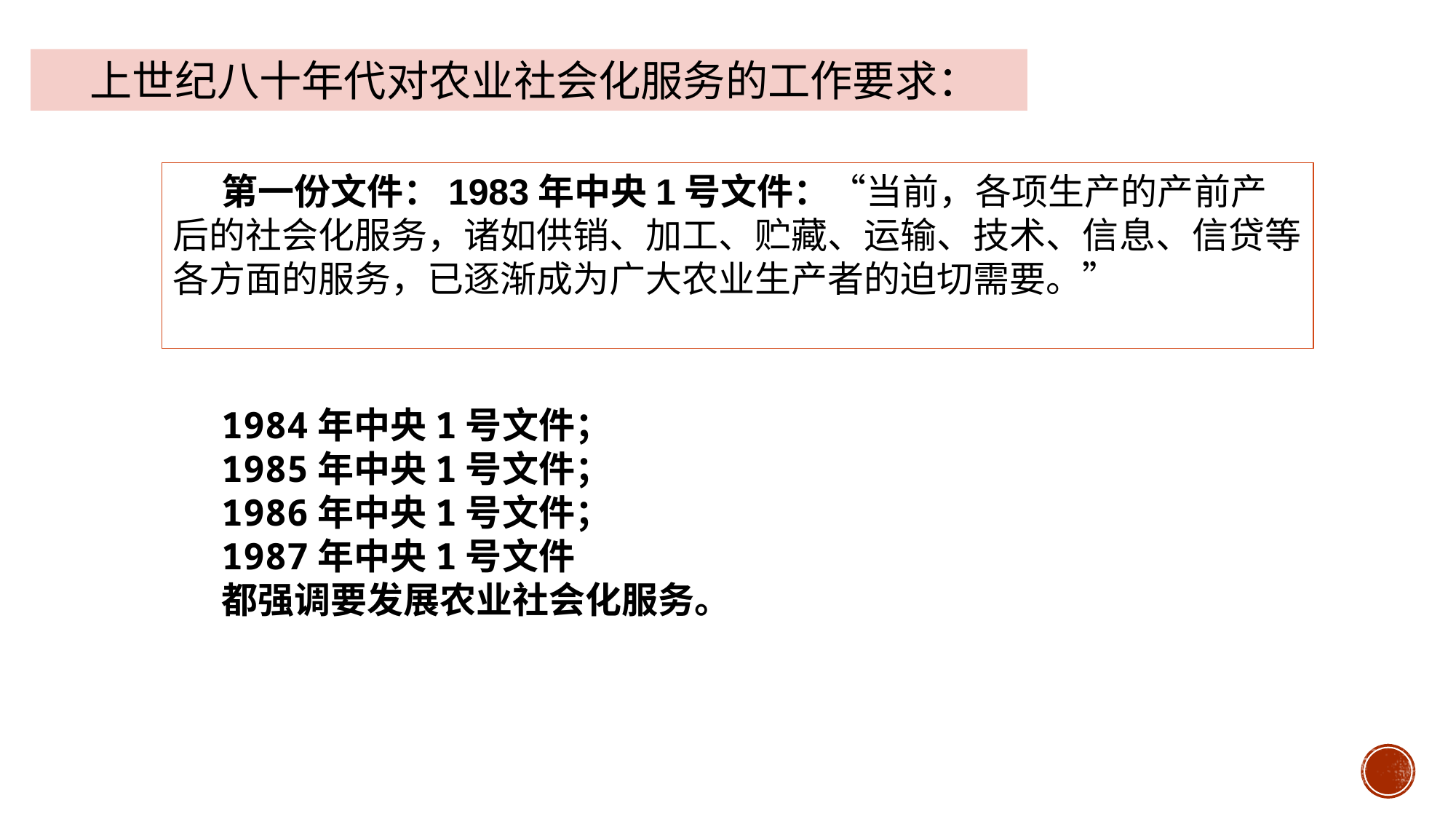

上世纪八十年代对农业社会化服务的工作要求：
第一份文件：1983年中央1号文件：“当前，各项生产的产前产后的社会化服务，诸如供销、加工、贮藏、运输、技术、信息、信贷等各方面的服务，已逐渐成为广大农业生产者的迫切需要。”

1984年中央1号文件；
1985年中央1号文件；
1986年中央1号文件；
1987年中央1号文件
都强调要发展农业社会化服务。